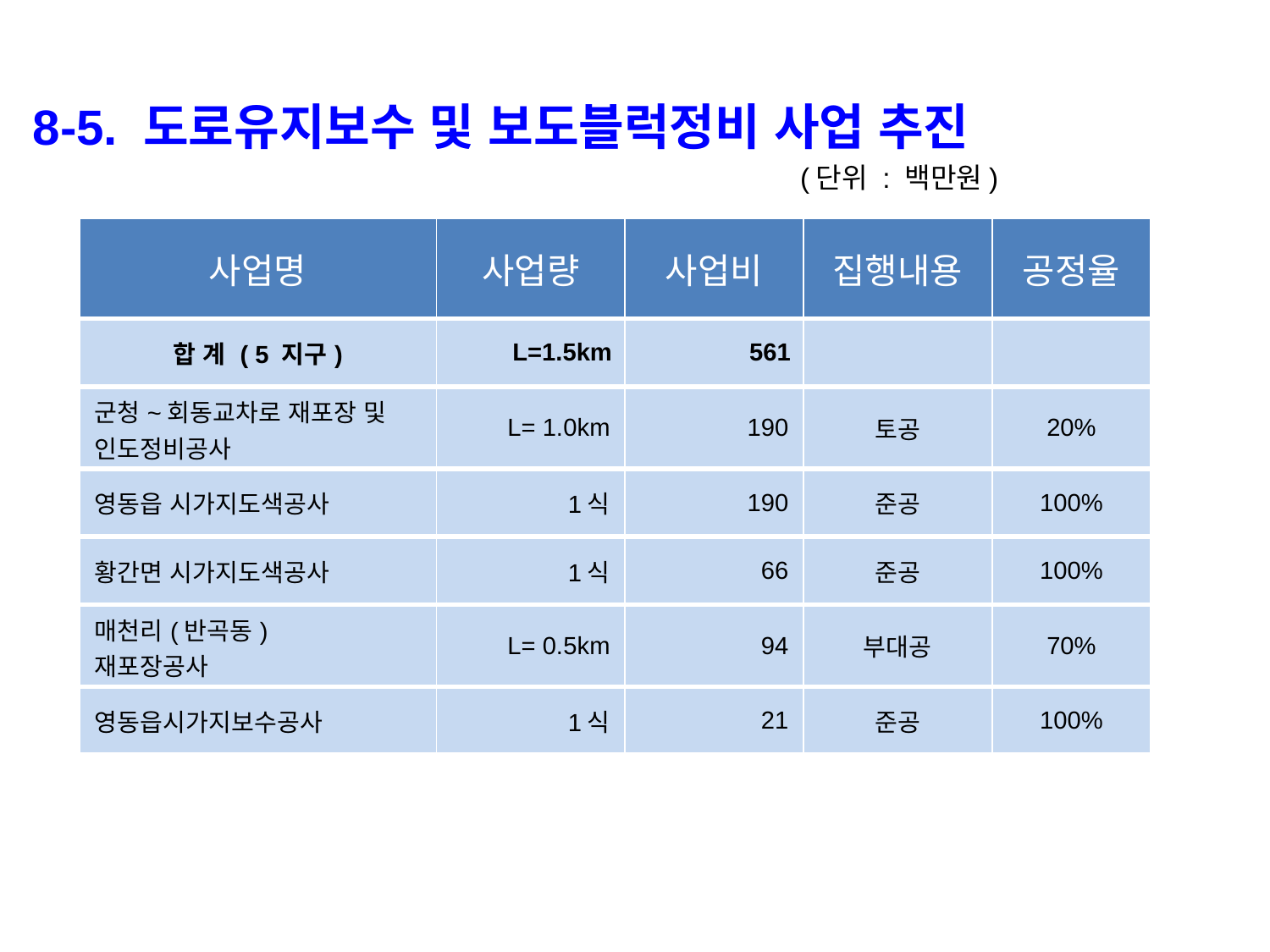

8-5. 도로유지보수 및 보도블럭정비 사업 추진
                                                                                                  (단위 : 백만원)
| 사업명 | 사업량 | 사업비 | 집행내용 | 공정율 |
| --- | --- | --- | --- | --- |
| 합 계 ( 5 지구) | L=1.5km | 561 |  |  |
| 군청~회동교차로 재포장 및 인도정비공사 | L= 1.0km | 190 | 토공 | 20% |
| 영동읍 시가지도색공사 | 1식 | 190 | 준공 | 100% |
| 황간면 시가지도색공사 | 1식 | 66 | 준공 | 100% |
| 매천리(반곡동) 재포장공사 | L= 0.5km | 94 | 부대공 | 70% |
| 영동읍시가지보수공사 | 1식 | 21 | 준공 | 100% |